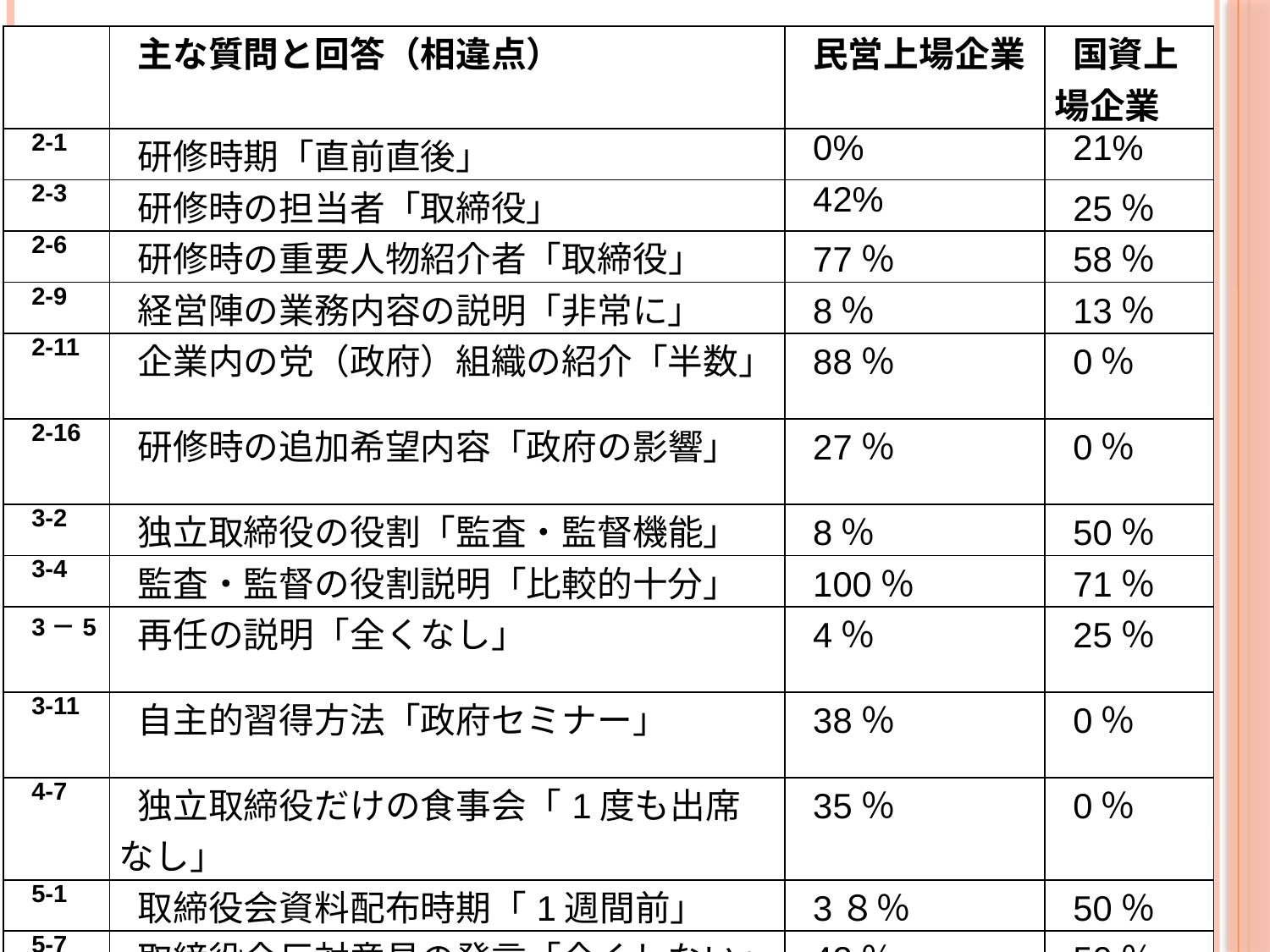

|  | 主な質問と回答（相違点） | 民営上場企業 | 国資上場企業 |
| --- | --- | --- | --- |
| 2-1 | 研修時期「直前直後」 | 0% | 21% |
| 2-3 | 研修時の担当者「取締役」 | 42% | 25％ |
| 2-6 | 研修時の重要人物紹介者「取締役」 | 77％ | 58％ |
| 2-9 | 経営陣の業務内容の説明「非常に」 | 8％ | 13％ |
| 2-11 | 企業内の党（政府）組織の紹介「半数」 | 88％ | 0％ |
| 2-16 | 研修時の追加希望内容「政府の影響」 | 27％ | 0％ |
| 3-2 | 独立取締役の役割「監査・監督機能」 | 8％ | 50％ |
| 3-4 | 監査・監督の役割説明「比較的十分」 | 100％ | 71％ |
| 3－5 | 再任の説明「全くなし」 | 4％ | 25％ |
| 3-11 | 自主的習得方法「政府セミナー」 | 38％ | 0％ |
| 4-7 | 独立取締役だけの食事会「1度も出席なし」 | 35％ | 0％ |
| 5-1 | 取締役会資料配布時期「1週間前」 | 3８％ | 50％ |
| 5-7 | 取締役会反対意見の発言「全くしない」 | 42％ | 50％ |
23